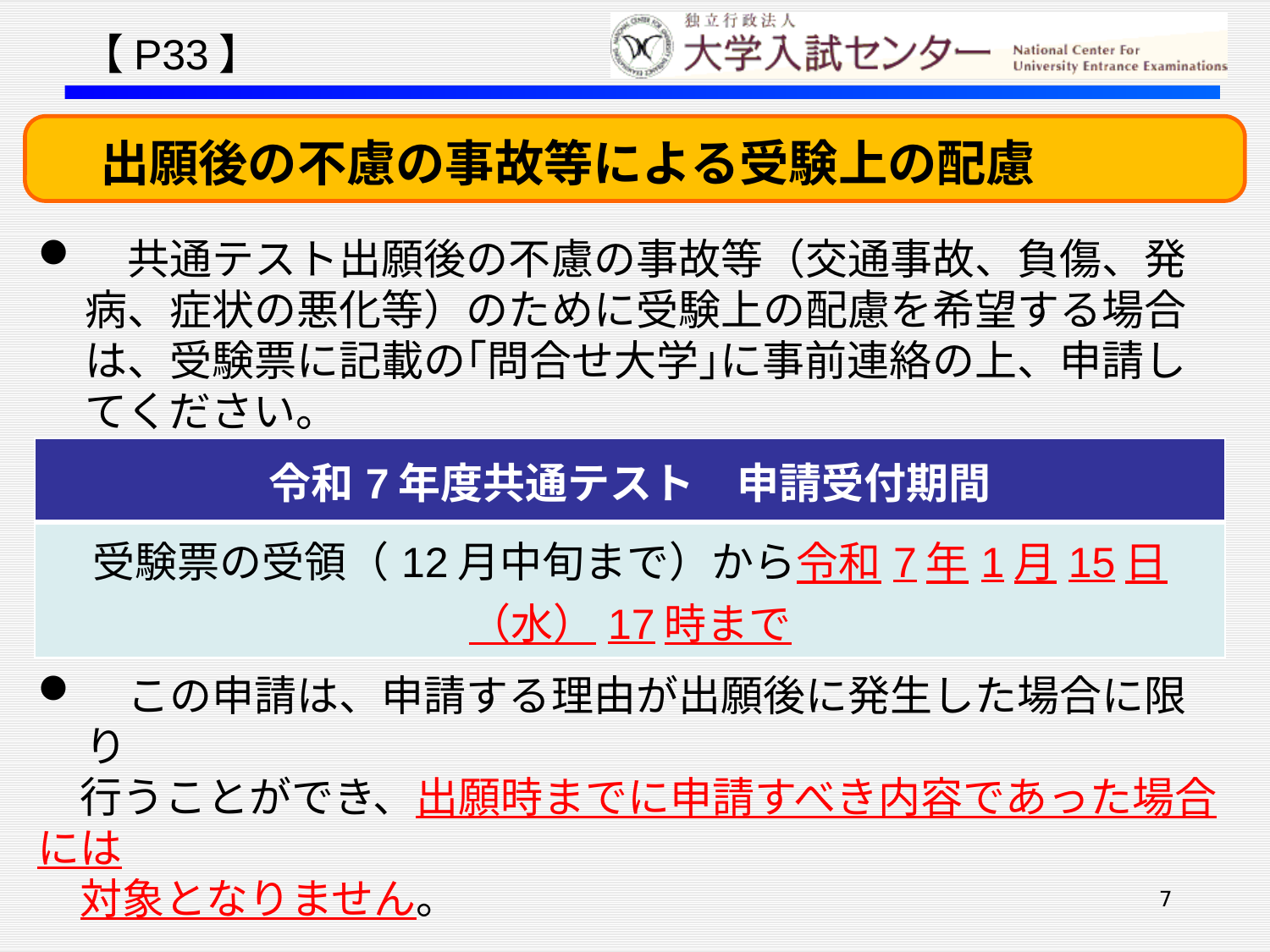

【P33】
　出願後の不慮の事故等による受験上の配慮
　共通テスト出願後の不慮の事故等（交通事故、負傷、発病、症状の悪化等）のために受験上の配慮を希望する場合は、受験票に記載の｢問合せ大学｣に事前連絡の上、申請してください。
| 令和7年度共通テスト　申請受付期間 |
| --- |
| 受験票の受領（12月中旬まで）から令和7年1月15日（水）17時まで |
　この申請は、申請する理由が出願後に発生した場合に限り
　行うことができ、出願時までに申請すべき内容であった場合には
　対象となりません。
7